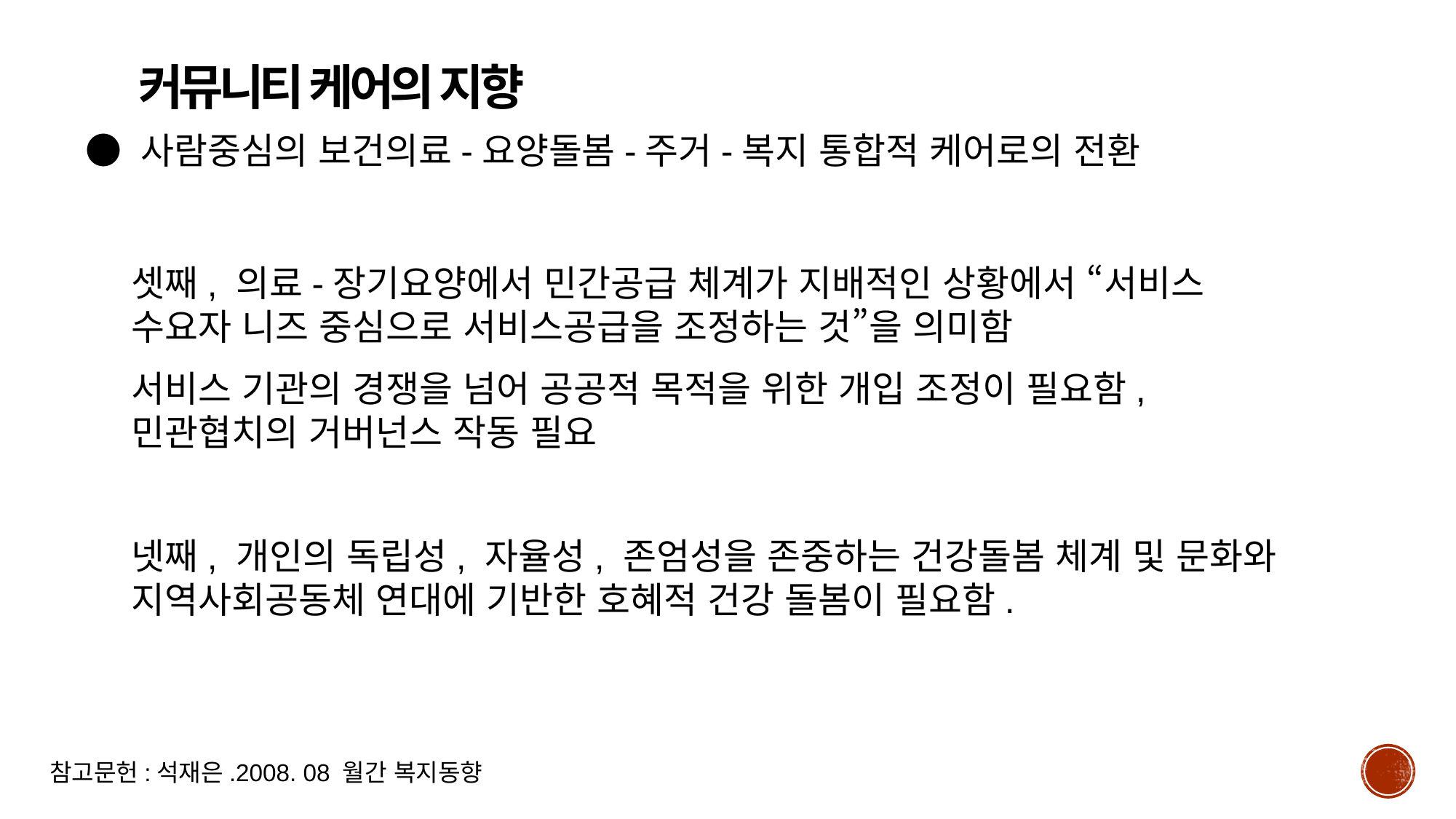

커뮤니티 케어의 지향
● 사람중심의 보건의료-요양돌봄-주거-복지 통합적 케어로의 전환

셋째, 의료-장기요양에서 민간공급 체계가 지배적인 상황에서 “서비스 수요자 니즈 중심으로 서비스공급을 조정하는 것”을 의미함
서비스 기관의 경쟁을 넘어 공공적 목적을 위한 개입 조정이 필요함, 민관협치의 거버넌스 작동 필요

넷째, 개인의 독립성, 자율성, 존엄성을 존중하는 건강돌봄 체계 및 문화와 지역사회공동체 연대에 기반한 호혜적 건강 돌봄이 필요함.
참고문헌:석재은.2008. 08 월간 복지동향